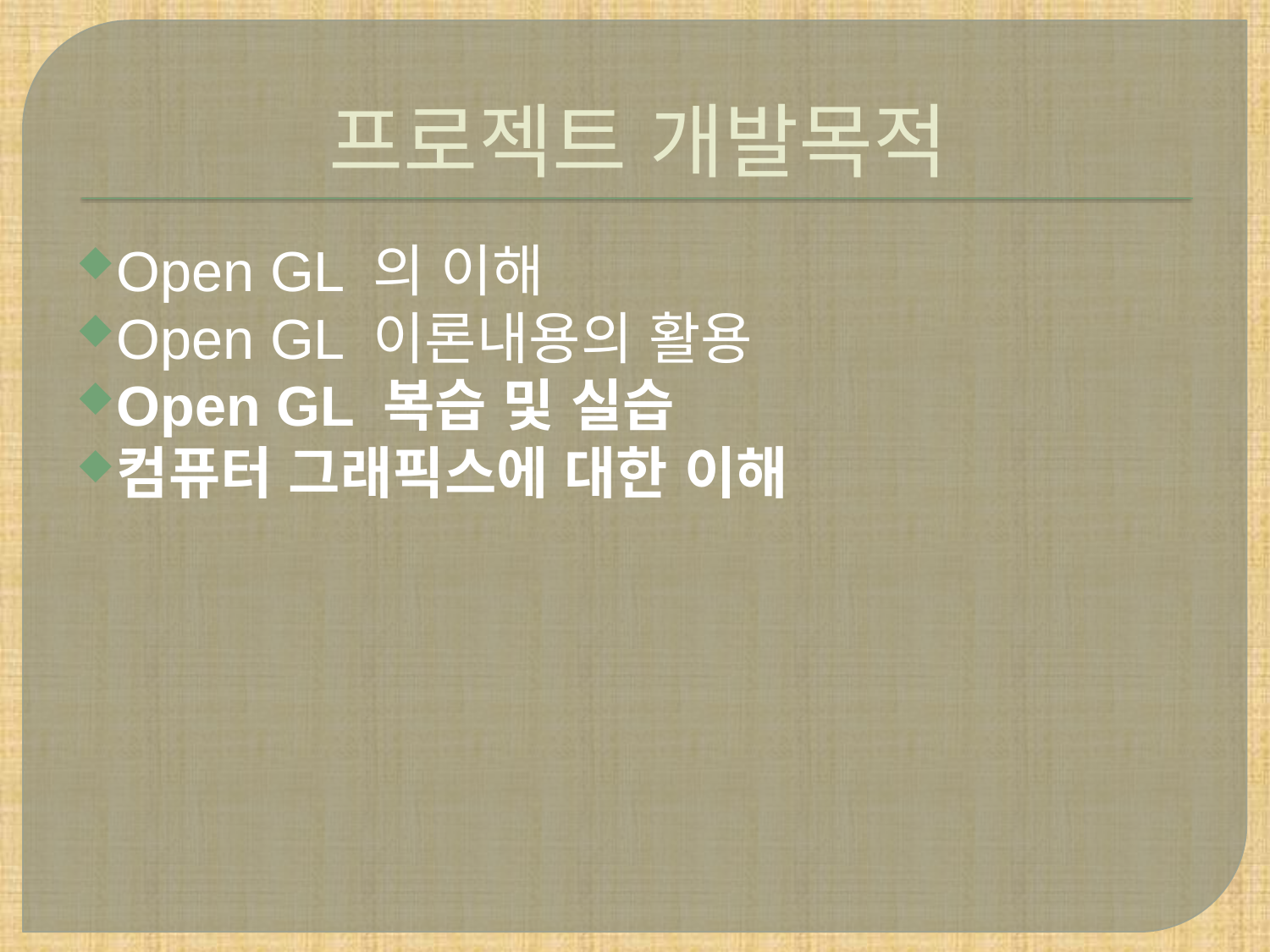

# 프로젝트 개발목적
Open GL 의 이해
Open GL 이론내용의 활용
Open GL 복습 및 실습
컴퓨터 그래픽스에 대한 이해